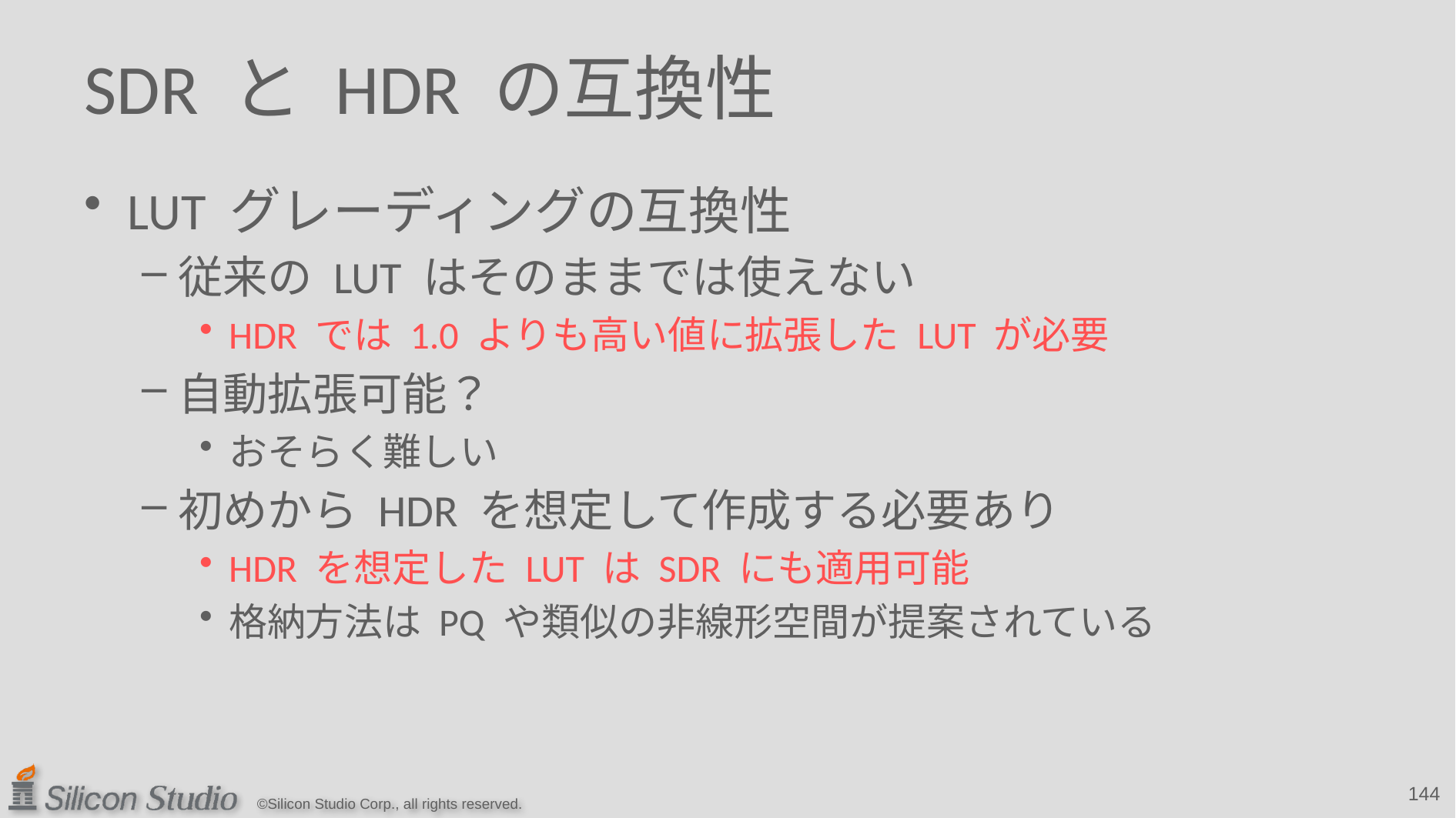

# SDR と HDR の互換性
LUT グレーディングの互換性
従来の LUT はそのままでは使えない
HDR では 1.0 よりも高い値に拡張した LUT が必要
自動拡張可能？
おそらく難しい
初めから HDR を想定して作成する必要あり
HDR を想定した LUT は SDR にも適用可能
格納方法は PQ や類似の非線形空間が提案されている
144